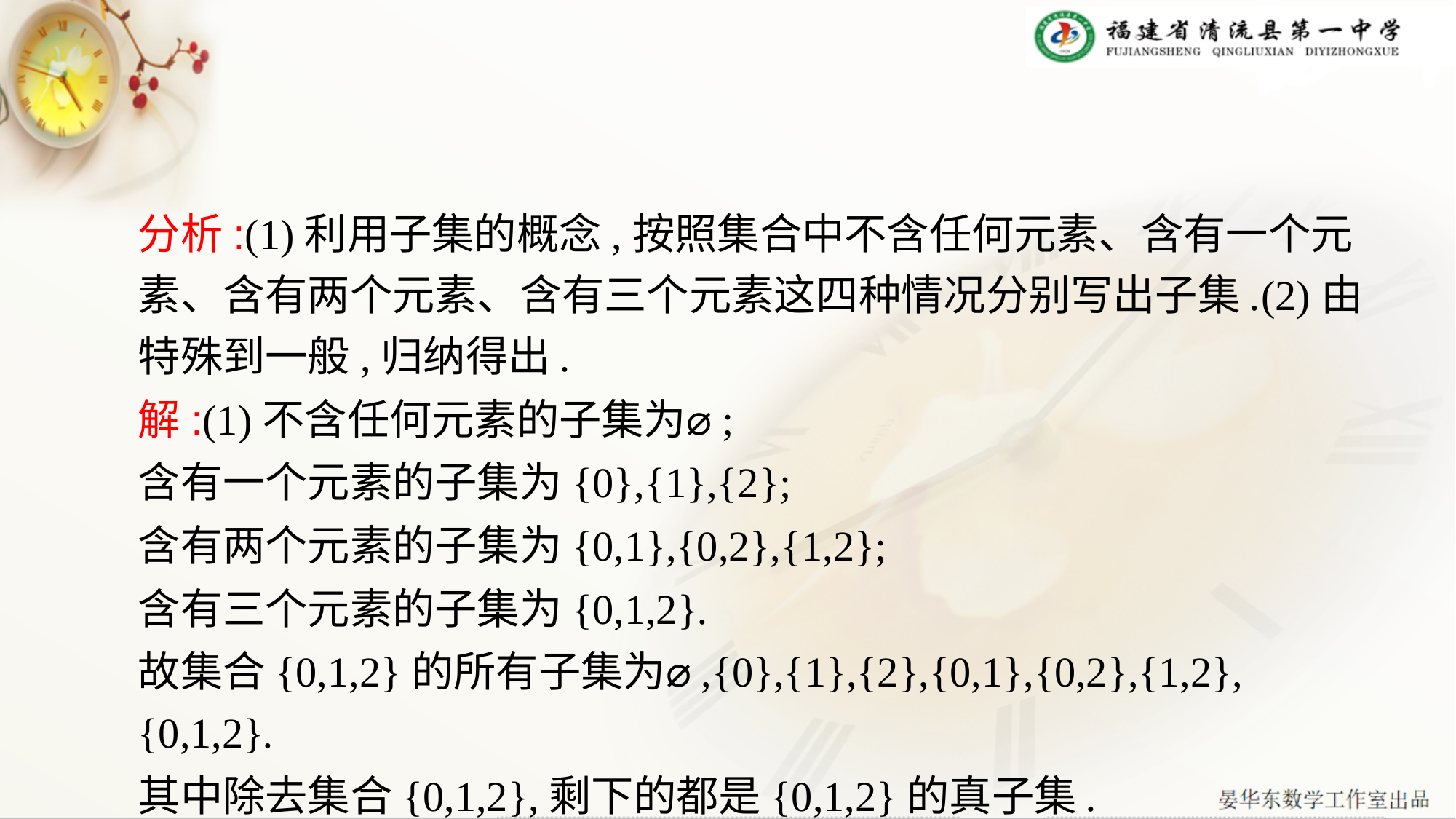

#
分析:(1)利用子集的概念,按照集合中不含任何元素、含有一个元素、含有两个元素、含有三个元素这四种情况分别写出子集.(2)由特殊到一般,归纳得出.
解:(1)不含任何元素的子集为⌀;
含有一个元素的子集为{0},{1},{2};
含有两个元素的子集为{0,1},{0,2},{1,2};
含有三个元素的子集为{0,1,2}.
故集合{0,1,2}的所有子集为⌀,{0},{1},{2},{0,1},{0,2},{1,2},{0,1,2}.
其中除去集合{0,1,2},剩下的都是{0,1,2}的真子集.